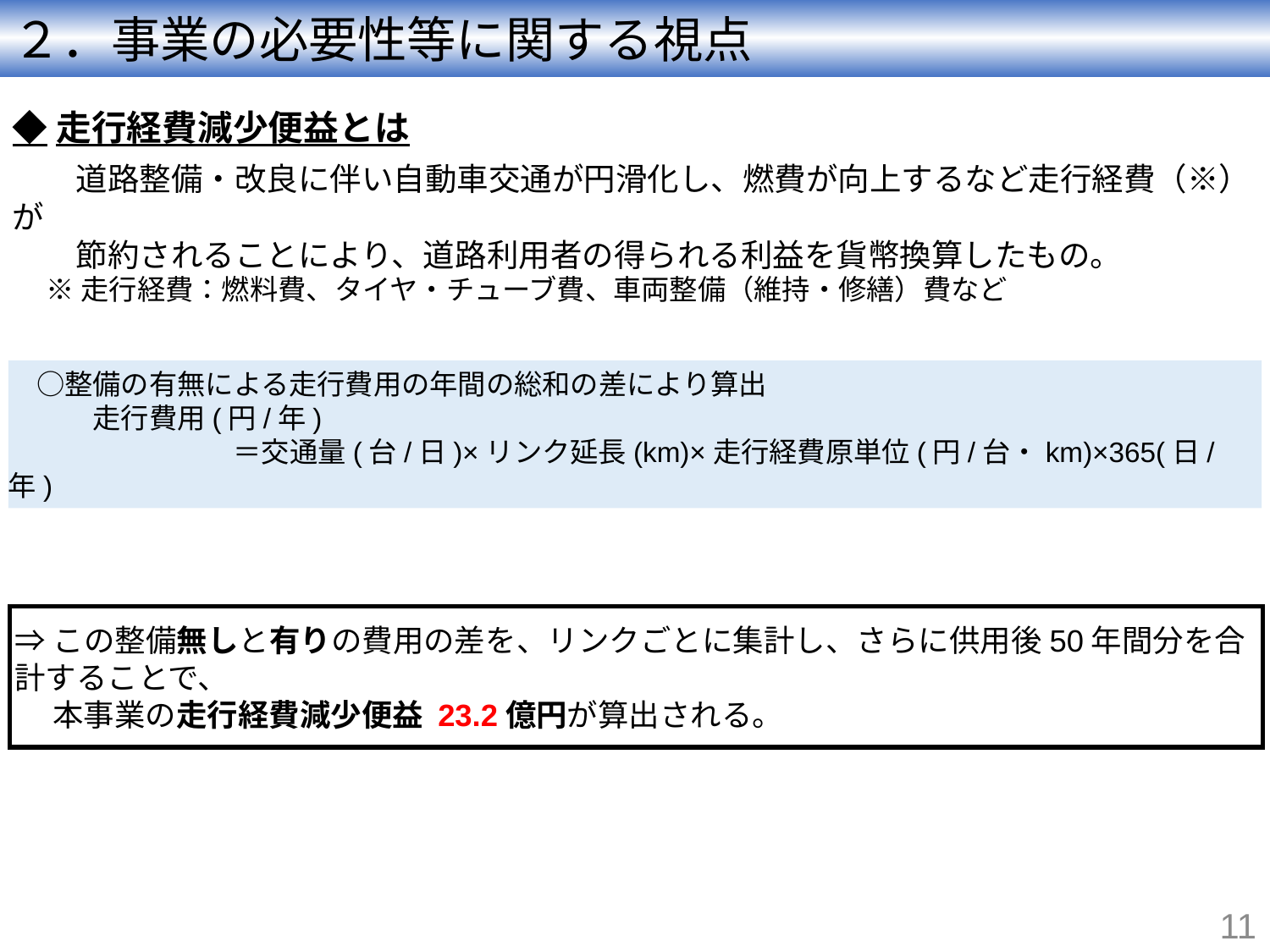

２．事業の必要性等に関する視点
◆走行経費減少便益とは
　　道路整備・改良に伴い自動車交通が円滑化し、燃費が向上するなど走行経費（※）が
　　節約されることにより、道路利用者の得られる利益を貨幣換算したもの。
※走行経費：燃料費、タイヤ・チューブ費、車両整備（維持・修繕）費など
　○整備の有無による走行費用の年間の総和の差により算出
　　　走行費用(円/年)
　　　　　　　　＝交通量(台/日)×リンク延長(km)×走行経費原単位(円/台・km)×365(日/年)
⇒この整備無しと有りの費用の差を、リンクごとに集計し、さらに供用後50年間分を合計することで、
　 本事業の走行経費減少便益 23.2億円が算出される。
11